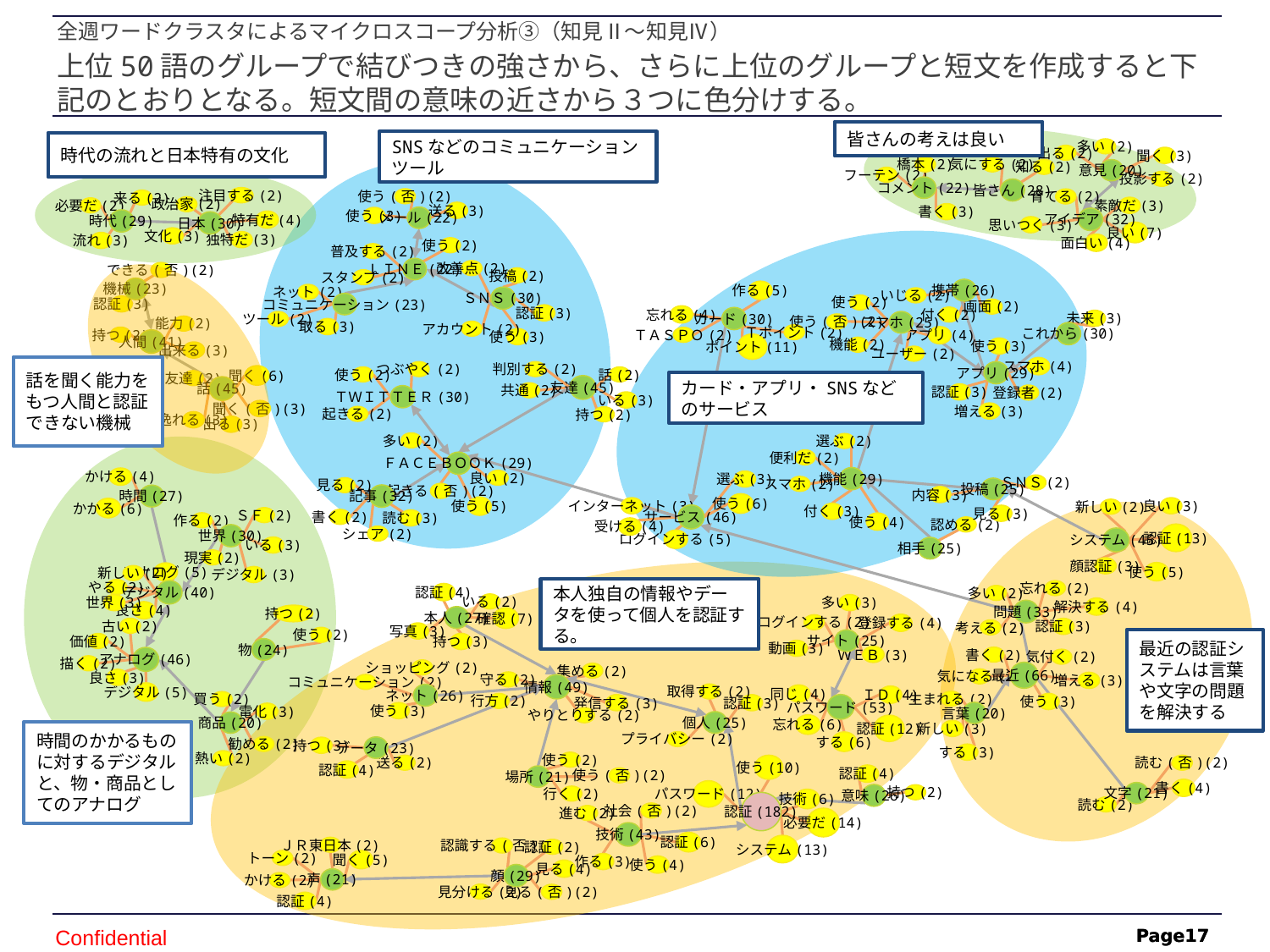

全週ワードクラスタによるマイクロスコープ分析③（知見Ⅱ～知見Ⅳ）
上位50語のグループで結びつきの強さから、さらに上位のグループと短文を作成すると下記のとおりとなる。短文間の意味の近さから３つに色分けする。
皆さんの考えは良い

SNSなどのコミュニケーションツール
時代の流れと日本特有の文化
多い(2)
出る(2)
聞く(3)
橋本(2)
気にする(2)

知る(2)
意見(20)

フーテン(2)
投影する(2)
コメント(22)
皆さん(28)
注目する(2)
使う(否)(2)
育てる(2)
来る(2)
政治家(2)
素敵だ(3)
必要だ(2)
送る(3)
書く(3)
メール(22)
使う(3)
アイデア(32)
時代(29)
特有だ(4)
日本(30)
思いつく(3)
良い(7)
文化(3)
独特だ(3)
流れ(3)
面白い(4)
使う(2)
普及する(2)

ＬＩＮＥ(22)
改善点(2)
できる(否)(2)
投稿(2)
スタンプ(2)
機械(23)
携帯(26)
作る(5)
ネット(2)
ＳＮＳ(30)
いじる(2)
コミュニケーション(23)
使う(2)
認証(3)
画面(2)
認証(3)
忘れる(4)
付く(2)
カード(30)
未来(3)
ツール(2)
スマホ(25)
使う(否)(2)
能力(2)
取る(3)
アカウント(2)
これから(30)
Ｔポイント(2)
アプリ(4)
持つ(2)
ＴＡＳＰＯ(2)
使う(3)
人間(41)
ポイント(11)
機能(2)
使う(3)
出来る(3)
ユーザー(2)
話を聞く能力をもつ人間と認証できない機械
スマホ(4)
つぶやく(2)
判別する(2)
アプリ(29)
聞く(6)
使う(2)
話(2)
友達(2)
カード・アプリ・SNSなどのサービス
友達(45)
話(45)
共通(2)
認証(3)
登録者(2)
ＴＷＩＴＴＥＲ(30)
いる(3)
聞く(否)(3)
増える(3)
起きる(2)
持つ(2)
逸れる(3)
出る(3)
多い(2)
選ぶ(2)

便利だ(2)
ＦＡＣＥＢＯＯＫ(29)
機能(29)
かける(4)
良い(2)
選ぶ(3)
ＳＮＳ(2)
スマホ(2)
見る(2)
投稿(25)
起きる(否)(2)
記事(32)
時間(27)
内容(3)

使う(6)
使う(5)
インターネット(3)
良い(3)
かかる(6)
新しい(2)
付く(3)
サービス(46)
見る(3)
ＳＦ(2)
書く(2)
読む(3)
作る(2)
使う(4)
認める(2)
受ける(4)
認証(13)
世界(30)
シェア(2)
システム(45)
ログインする(5)
いる(3)
相手(25)
現実(2)
顔認証(3)
使う(5)
アナログ(5)
新しい(2)
デジタル(3)
本人独自の情報やデータを使って個人を認証する。
やる(2)
デジタル(40)
忘れる(2)

認証(4)
多い(2)
いる(2)
多い(3)
世界(3)
解決する(4)
問題(33)
良さ(4)
持つ(2)
本人(27)
確認(7)
登録する(4)
ログインする(2)
古い(2)
認証(3)
考える(2)
写真(3)
使う(2)
最近の認証システムは言葉や文字の問題を解決する
サイト(25)
持つ(3)
価値(2)
物(24)
動画(3)
ＷＥＢ(3)
書く(2)
アナログ(46)
気付く(2)
描く(2)
ショッピング(2)
最近(66)
集める(2)
気になる(2)
良さ(3)
守る(2)
増える(3)
コミュニケーション(2)
情報(49)
デジタル(5)
取得する(2)
ネット(26)
同じ(4)
ＩＤ(4)
生まれる(2)
買う(2)
行方(2)
使う(3)
パスワード(53)
発信する(3)
認証(3)
言葉(20)
使う(3)
電化(3)
やりとりする(2)
個人(25)
商品(20)
忘れる(6)
認証(12)
新しい(3)
時間のかかるものに対するデジタルと、物・商品としてのアナログ
プライバシー(2)
する(6)
勧める(2)
データ(23)
持つ(3)
する(3)
熱い(2)
使う(2)
送る(2)
読む(否)(2)
使う(10)
認証(4)
認証(4)
場所(21)
使う(否)(2)
書く(4)
パスワード(12)
文字(21)
意味(26)
持つ(2)
行く(2)
技術(6)
認証(182)
読む(2)
社会(否)(2)
進む(2)
必要だ(14)
技術(43)
認証(6)
システム(13)
ＪＲ東日本(2)
認識する(否)(2)
認証(2)
トーン(2)
聞く(5)
作る(3)
使う(4)
見る(4)
顔(29)
声(21)
かける(2)
見分ける(2)
見る(否)(2)
認証(4)